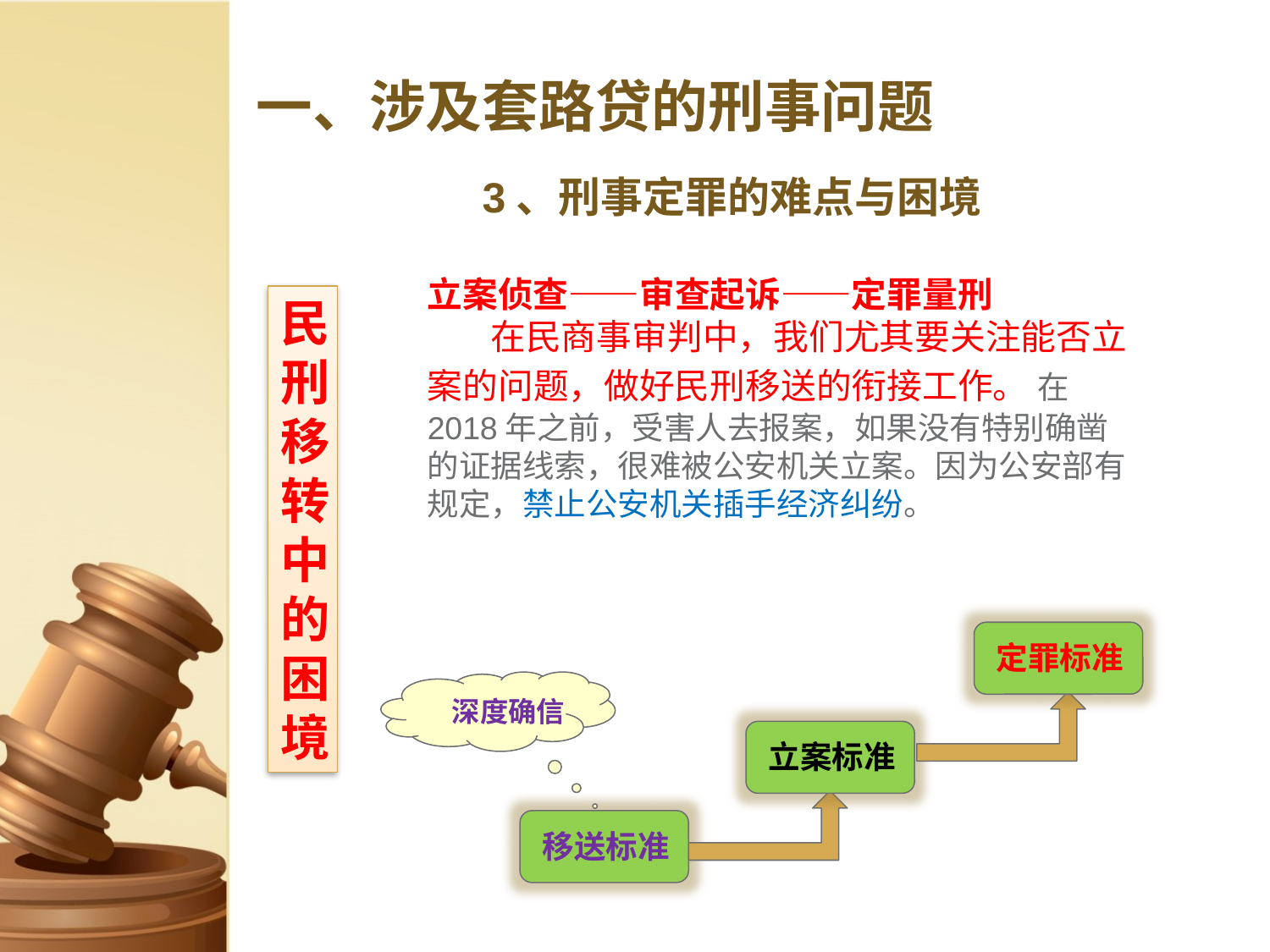

# 一、涉及套路贷的刑事问题
3、刑事定罪的难点与困境
立案侦查——审查起诉——定罪量刑
       在民商事审判中，我们尤其要关注能否立案的问题，做好民刑移送的衔接工作。 在2018年之前，受害人去报案，如果没有特别确凿的证据线索，很难被公安机关立案。因为公安部有规定，禁止公安机关插手经济纠纷。
民刑移转中的困境

定罪标准

深度确信

立案标准

移送标准